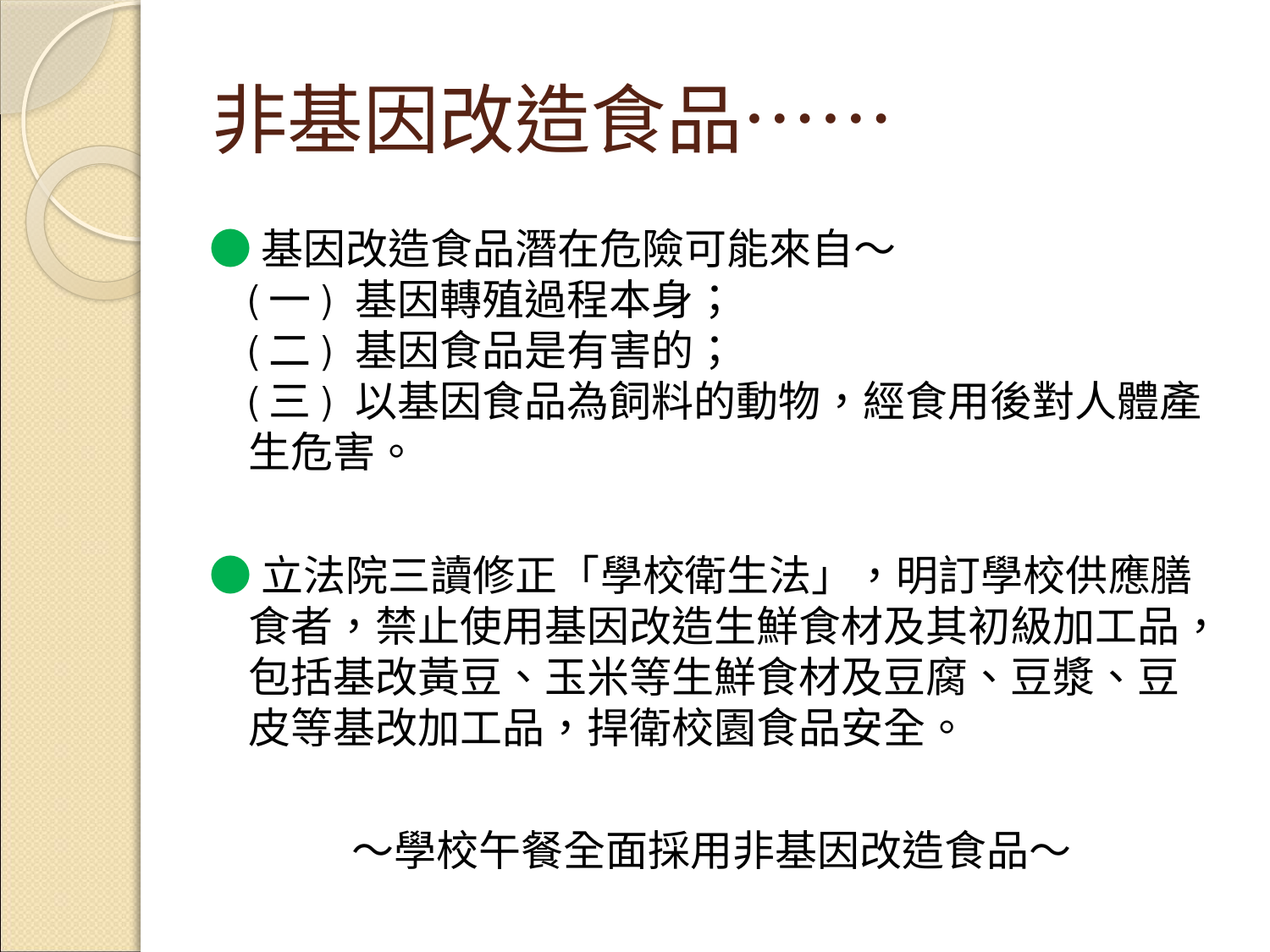

# 非基因改造食品……
●基因改造食品潛在危險可能來自～
(一) 基因轉殖過程本身；
(二) 基因食品是有害的；
(三) 以基因食品為飼料的動物，經食用後對人體產生危害。

●立法院三讀修正「學校衛生法」，明訂學校供應膳食者，禁止使用基因改造生鮮食材及其初級加工品，包括基改黃豆、玉米等生鮮食材及豆腐、豆漿、豆皮等基改加工品，捍衛校園食品安全。

～學校午餐全面採用非基因改造食品～